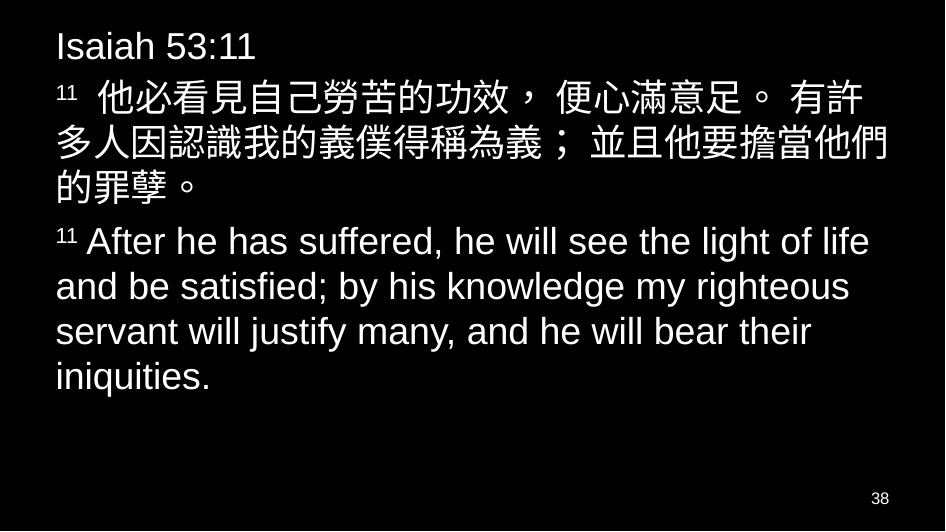

Isaiah 53:11
11 他必看見自己勞苦的功效， 便心滿意足。 有許多人因認識我的義僕得稱為義； 並且他要擔當他們的罪孽。
11 After he has suffered, he will see the light of life and be satisfied; by his knowledge my righteous servant will justify many, and he will bear their iniquities.

38